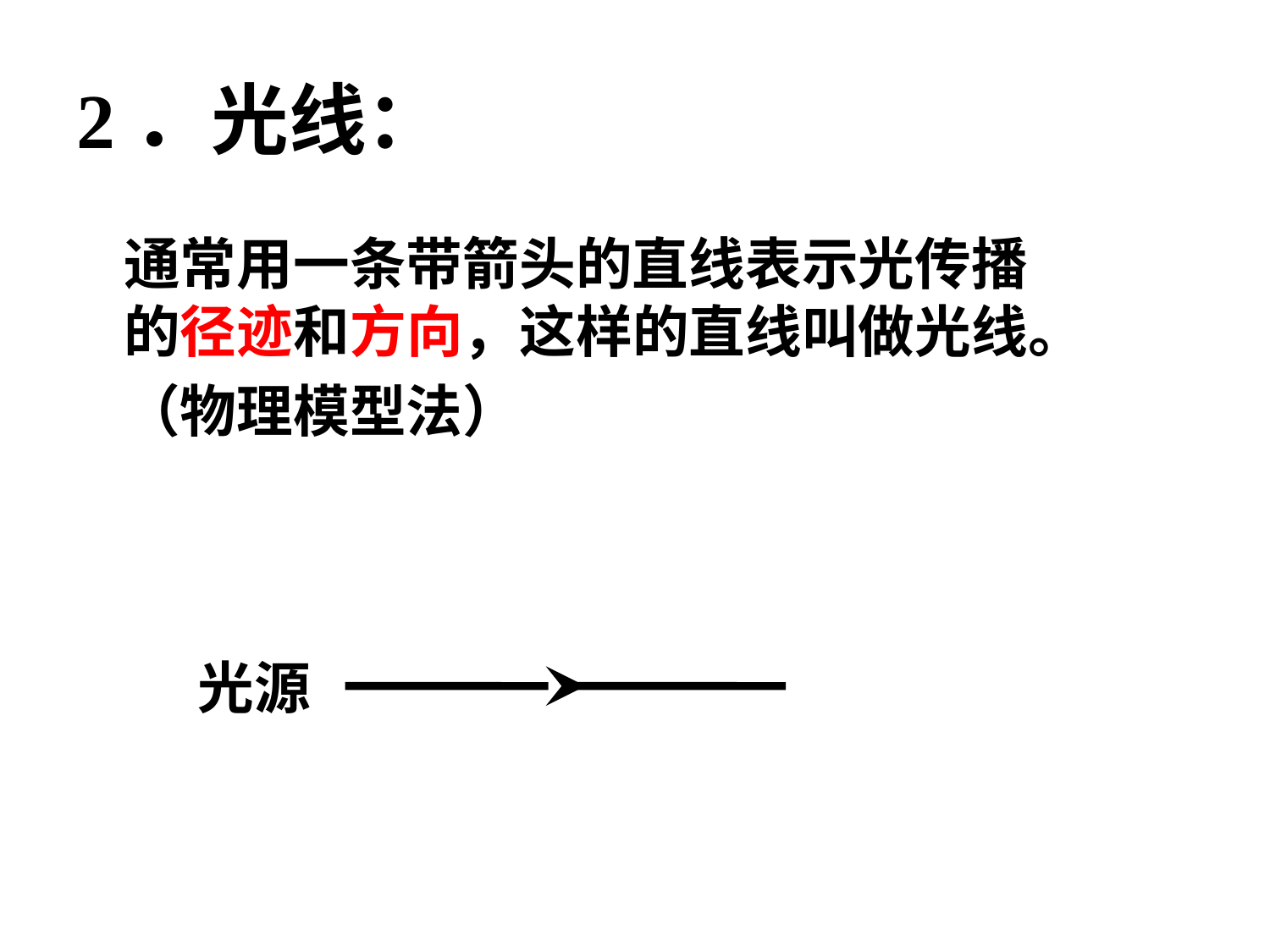

# 2．光线：
通常用一条带箭头的直线表示光传播的径迹和方向，这样的直线叫做光线。
（物理模型法）

光源